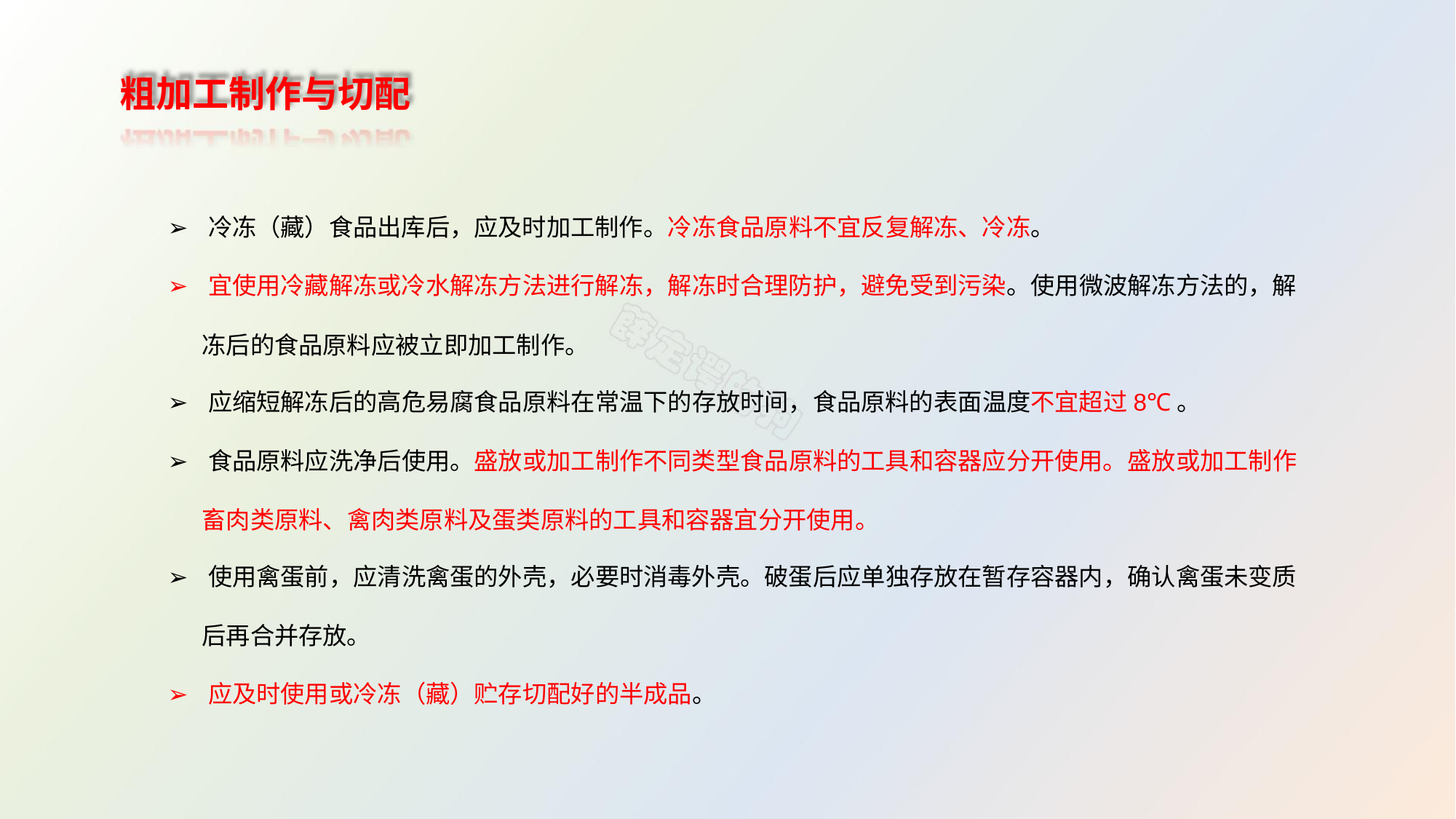

粗加工制作与切配
➢ 冷冻（藏）食品出库后，应及时加工制作。冷冻食品原料不宜反复解冻、冷冻。
➢ 宜使用冷藏解冻或冷水解冻方法进行解冻，解冻时合理防护，避免受到污染。使用微波解冻方法的，解
冻后的食品原料应被立即加工制作。
➢ 应缩短解冻后的高危易腐食品原料在常温下的存放时间，食品原料的表面温度不宜超过8℃。
➢ 食品原料应洗净后使用。盛放或加工制作不同类型食品原料的工具和容器应分开使用。盛放或加工制作
畜肉类原料、禽肉类原料及蛋类原料的工具和容器宜分开使用。
➢ 使用禽蛋前，应清洗禽蛋的外壳，必要时消毒外壳。破蛋后应单独存放在暂存容器内，确认禽蛋未变质
后再合并存放。
➢ 应及时使用或冷冻（藏）贮存切配好的半成品。